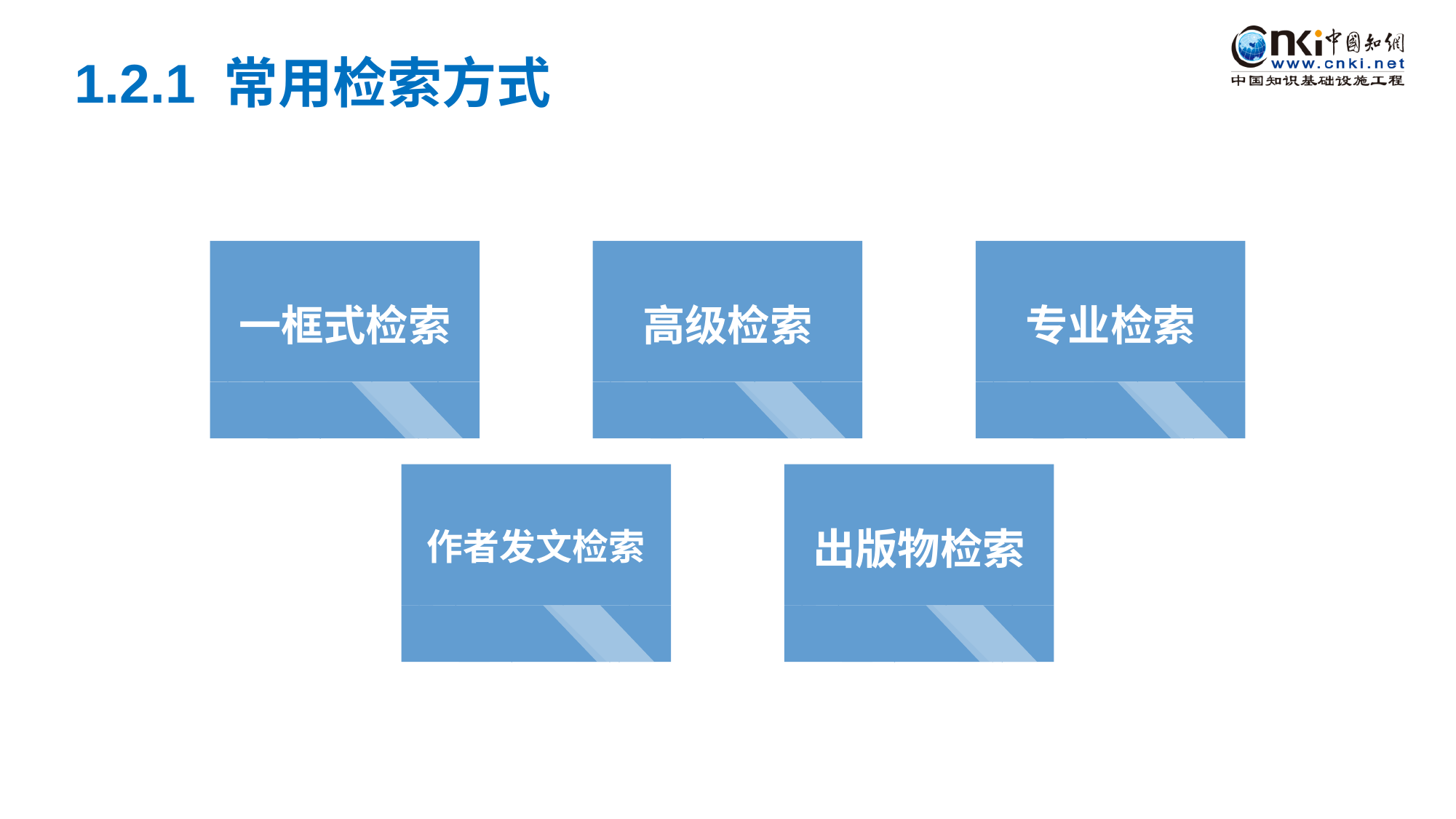

1.2.1 常用检索方式
一框式检索
A

高级检索
B

专业检索
C

作者发文检索
D

出版物检索
E